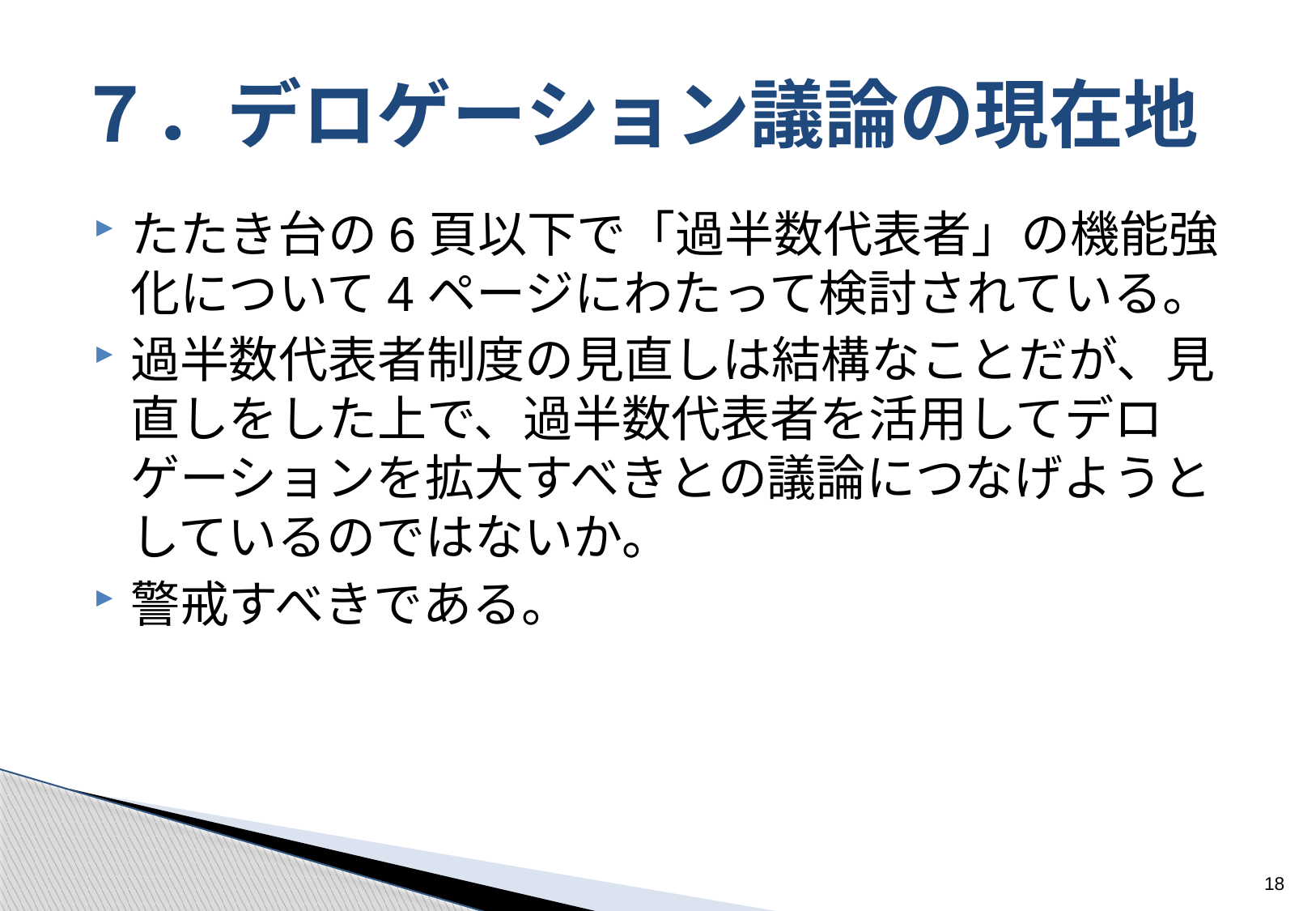

# ７．デロゲーション議論の現在地
たたき台の6頁以下で「過半数代表者」の機能強化について4ページにわたって検討されている。
過半数代表者制度の見直しは結構なことだが、見直しをした上で、過半数代表者を活用してデロゲーションを拡大すべきとの議論につなげようとしているのではないか。
警戒すべきである。
18